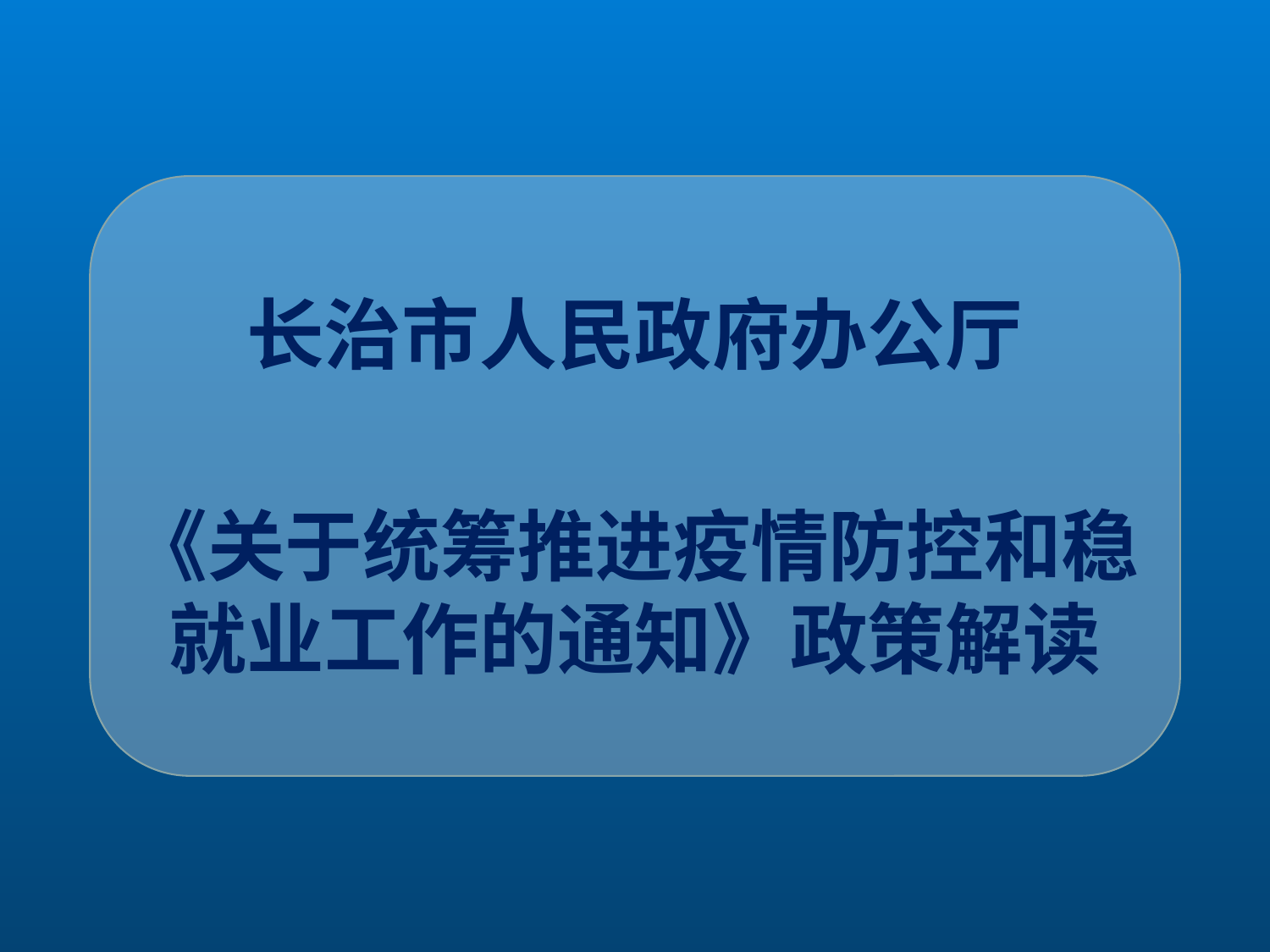

# 长治市人民政府办公厅 《关于统筹推进疫情防控和稳就业工作的通知》政策解读